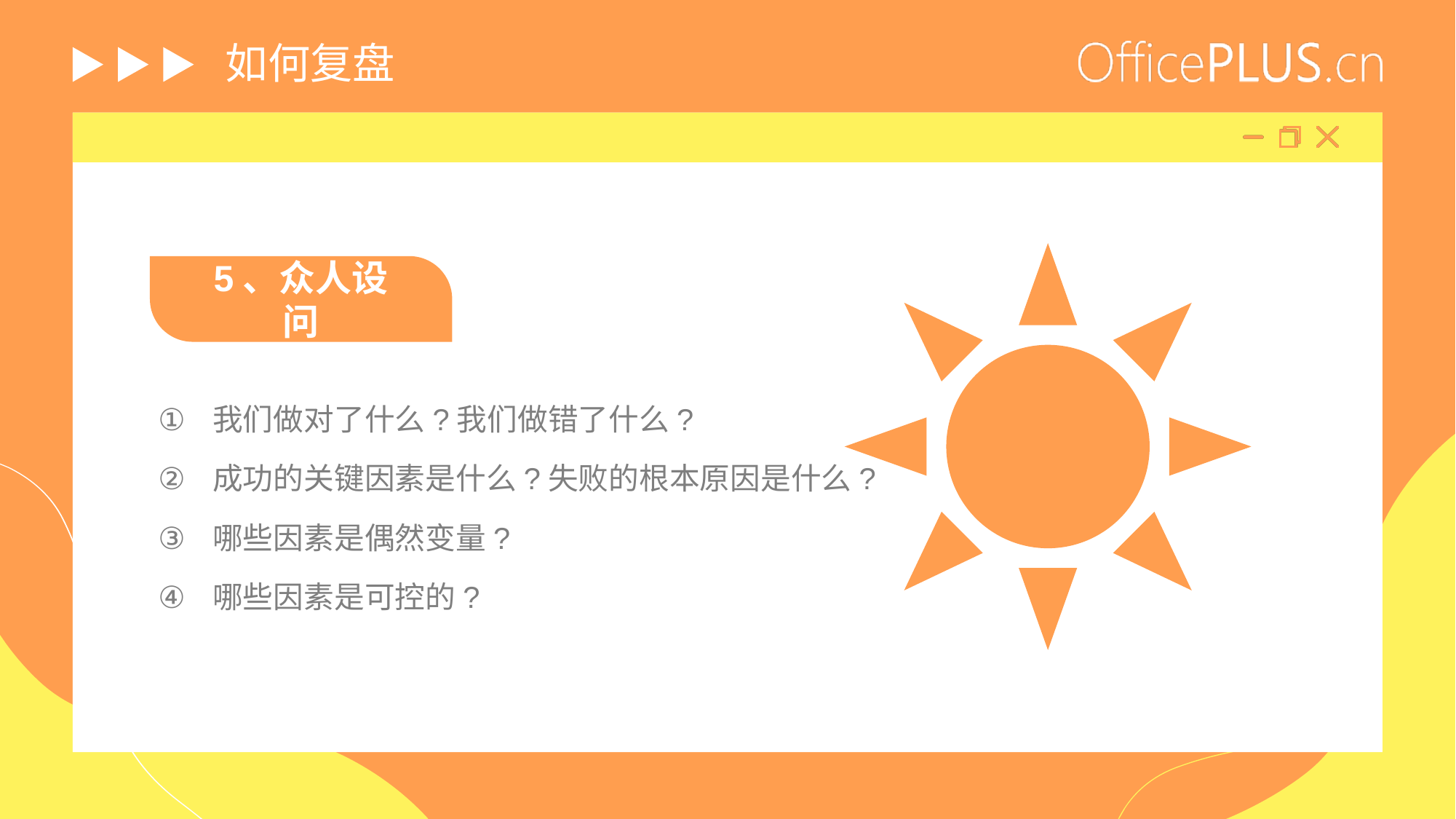

# 如何复盘

5、众人设问
我们做对了什么?我们做错了什么?
成功的关键因素是什么?失败的根本原因是什么?
哪些因素是偶然变量?
哪些因素是可控的?